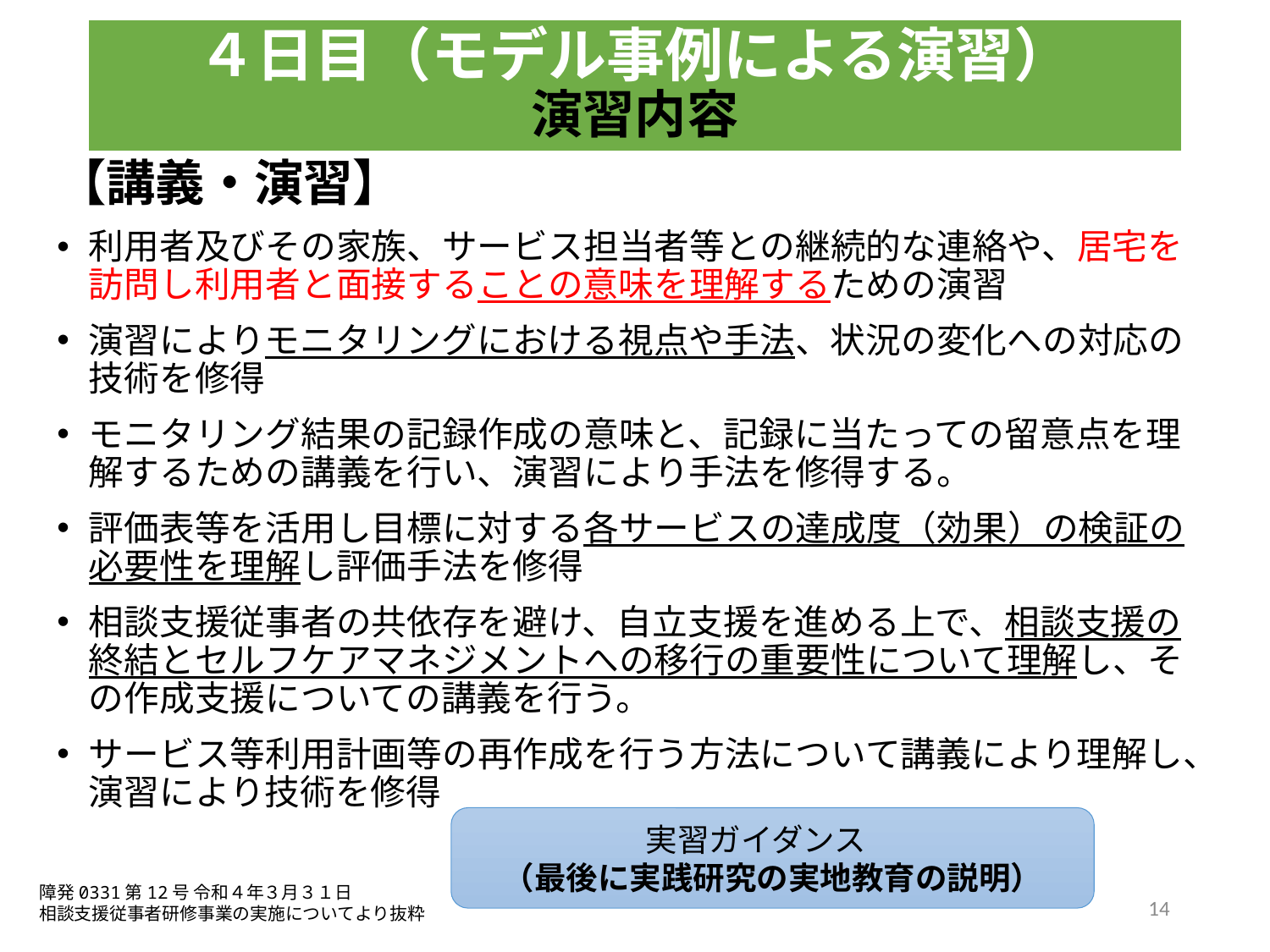

# ４日目（モデル事例による演習） 演習内容
【講義・演習】
利用者及びその家族、サービス担当者等との継続的な連絡や、居宅を訪問し利用者と面接することの意味を理解するための演習
演習によりモニタリングにおける視点や手法、状況の変化への対応の技術を修得
モニタリング結果の記録作成の意味と、記録に当たっての留意点を理解するための講義を行い、演習により手法を修得する。
評価表等を活用し目標に対する各サービスの達成度（効果）の検証の必要性を理解し評価手法を修得
相談支援従事者の共依存を避け、自立支援を進める上で、相談支援の終結とセルフケアマネジメントへの移行の重要性について理解し、その作成支援についての講義を行う。
サービス等利用計画等の再作成を行う方法について講義により理解し、演習により技術を修得

実習ガイダンス
（最後に実践研究の実地教育の説明）
障発0331第12号 令和４年３月３１日
相談支援従事者研修事業の実施についてより抜粋
14